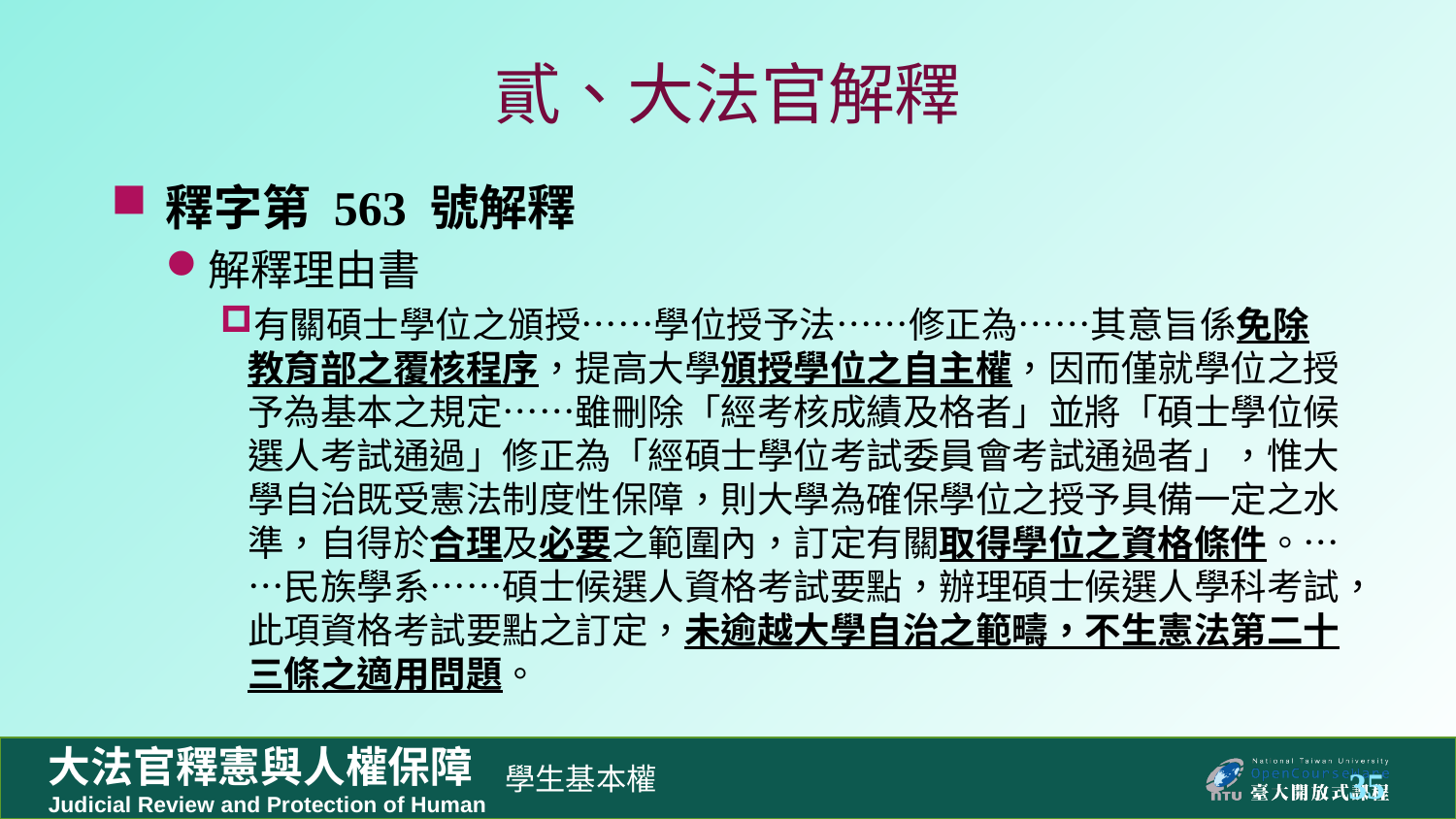

# 貳、大法官解釋
釋字第 563 號解釋
解釋理由書
有關碩士學位之頒授……學位授予法……修正為……其意旨係免除教育部之覆核程序，提高大學頒授學位之自主權，因而僅就學位之授予為基本之規定……雖刪除「經考核成績及格者」並將「碩士學位候選人考試通過」修正為「經碩士學位考試委員會考試通過者」，惟大學自治既受憲法制度性保障，則大學為確保學位之授予具備一定之水準，自得於合理及必要之範圍內，訂定有關取得學位之資格條件。……民族學系……碩士候選人資格考試要點，辦理碩士候選人學科考試，此項資格考試要點之訂定，未逾越大學自治之範疇，不生憲法第二十三條之適用問題。